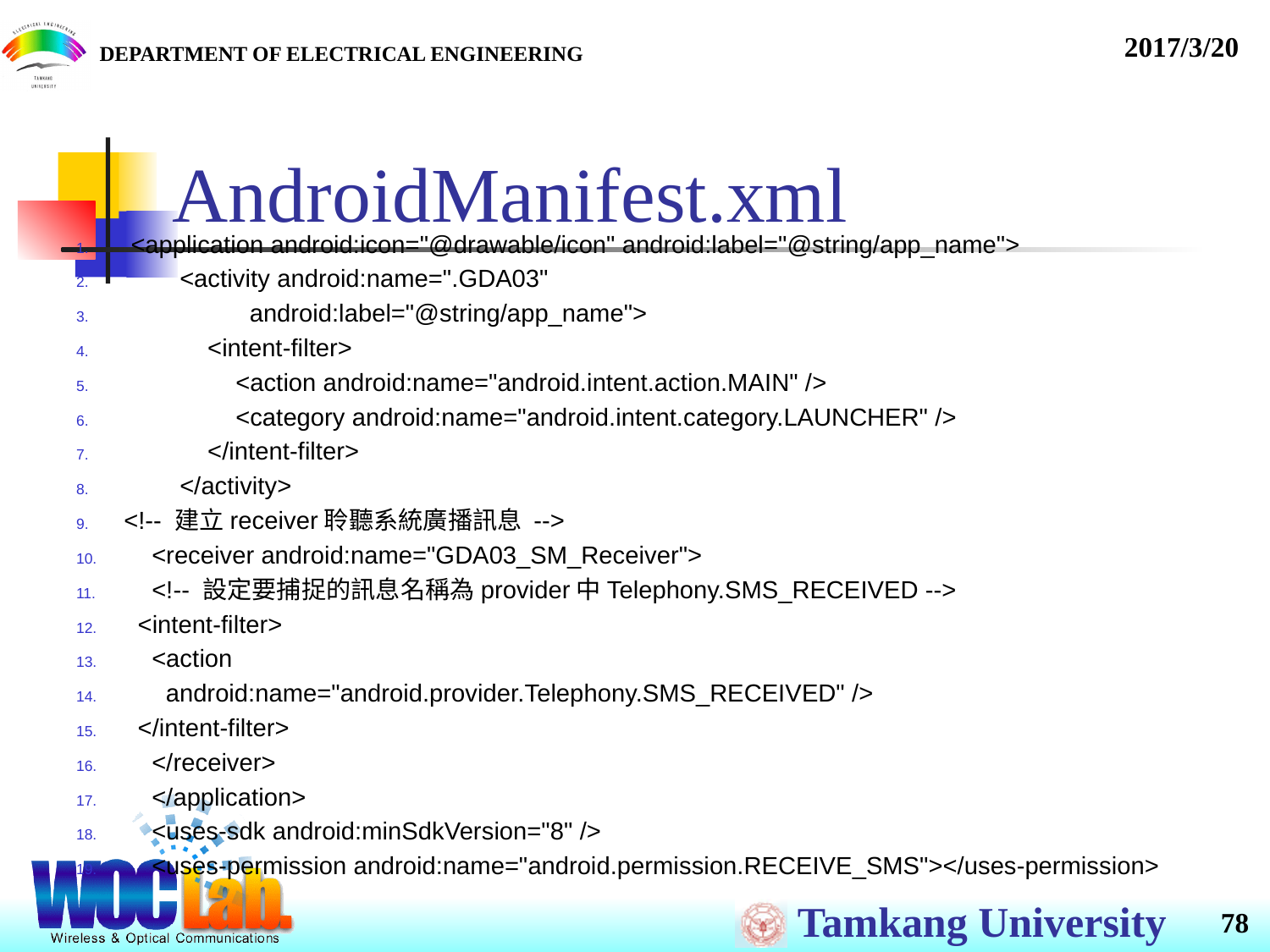

# AndroidManifest.xml
 <application android:icon="@drawable/icon" android:label="@string/app_name">
        <activity android:name=".GDA03"
                  android:label="@string/app_name">
            <intent-filter>
                <action android:name="android.intent.action.MAIN" />
                <category android:name="android.intent.category.LAUNCHER" />
            </intent-filter>
        </activity>
<!-- 建立receiver聆聽系統廣播訊息 -->
    <receiver android:name="GDA03_SM_Receiver">
    <!-- 設定要捕捉的訊息名稱為provider中Telephony.SMS_RECEIVED -->
  <intent-filter>
    <action
      android:name="android.provider.Telephony.SMS_RECEIVED" />
  </intent-filter>
    </receiver>
    </application>
    <uses-sdk android:minSdkVersion="8" />
    <uses-permission android:name="android.permission.RECEIVE_SMS"></uses-permission>